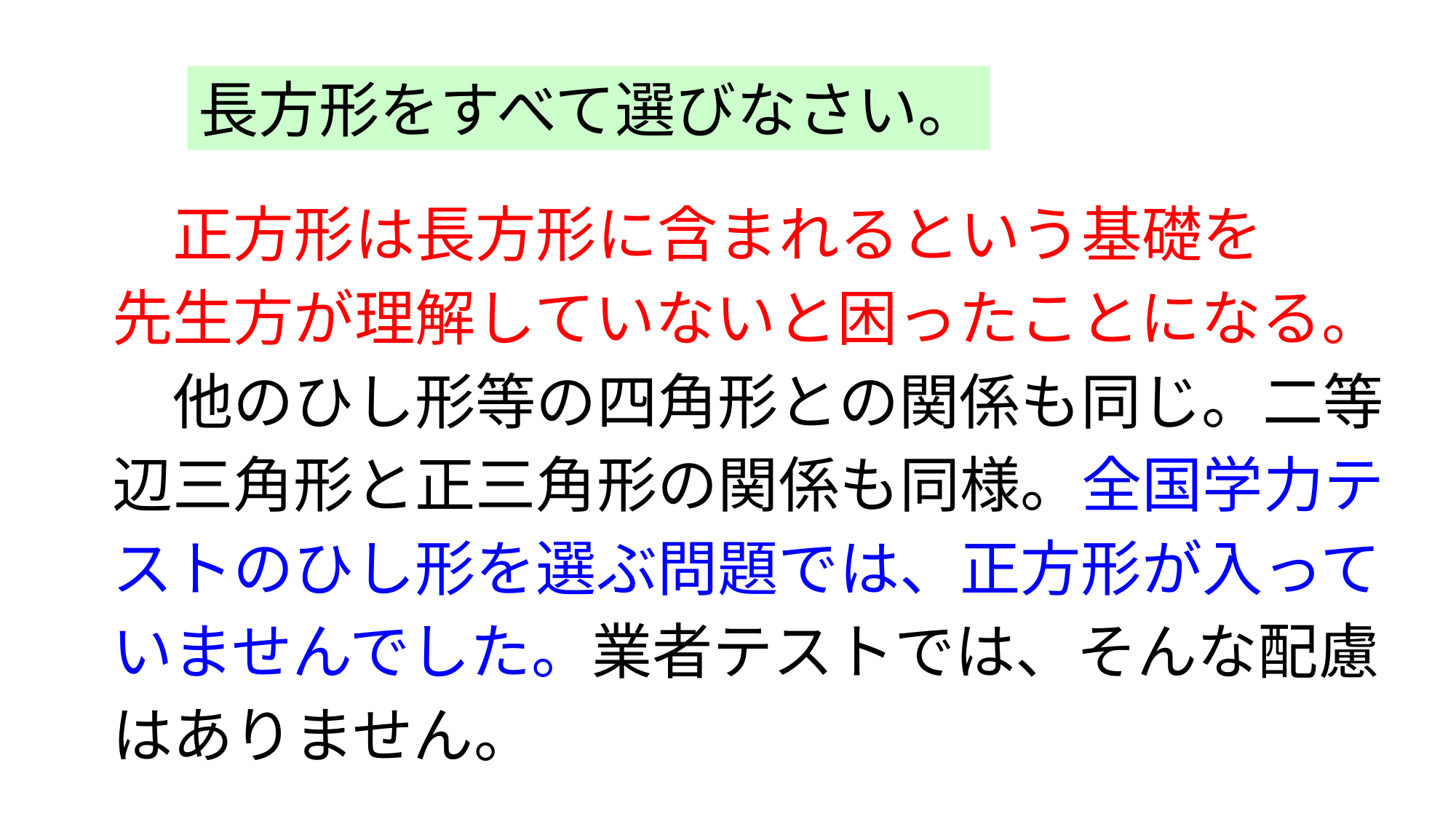

長方形をすべて選びなさい。
　正方形は長方形に含まれるという基礎を
先生方が理解していないと困ったことになる。
　他のひし形等の四角形との関係も同じ。二等辺三角形と正三角形の関係も同様。全国学力テストのひし形を選ぶ問題では、正方形が入っていませんでした。業者テストでは、そんな配慮はありません。